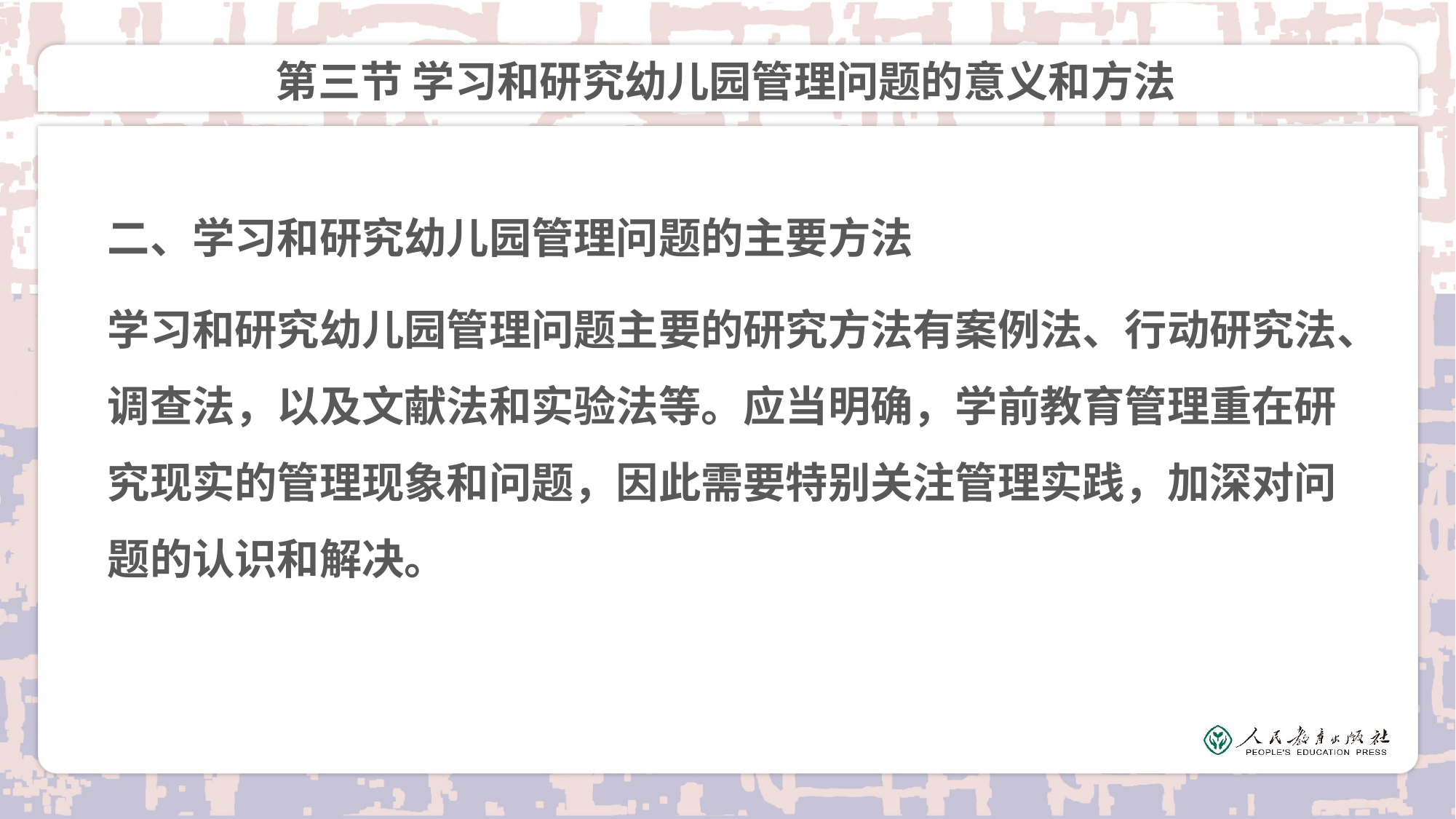

# 第三节 学习和研究幼儿园管理问题的意义和方法
二、学习和研究幼儿园管理问题的主要方法
学习和研究幼儿园管理问题主要的研究方法有案例法、行动研究法、调查法，以及文献法和实验法等。应当明确，学前教育管理重在研究现实的管理现象和问题，因此需要特别关注管理实践，加深对问题的认识和解决。